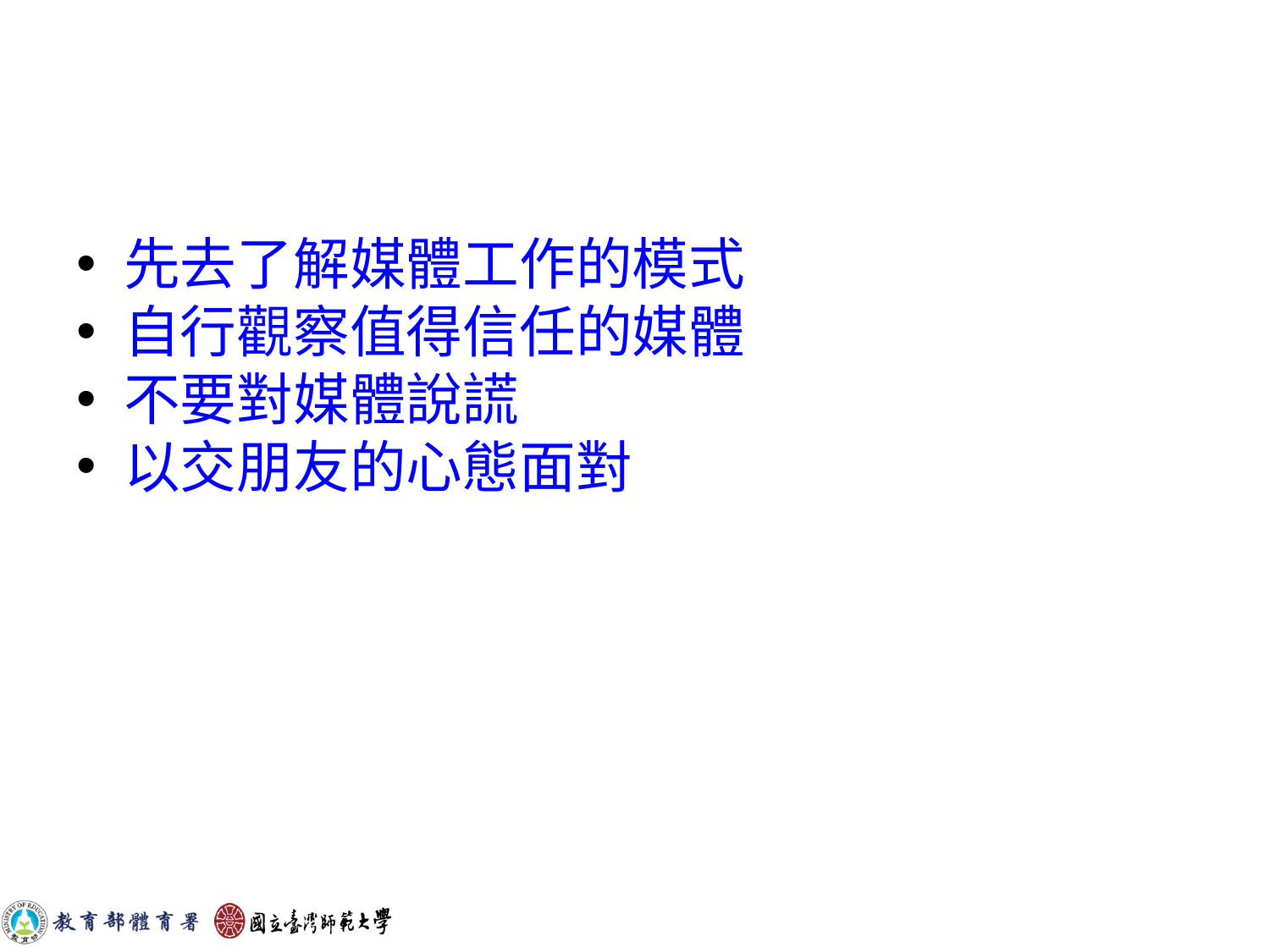

先去了解媒體工作的模式
自行觀察值得信任的媒體
不要對媒體說謊
以交朋友的心態面對